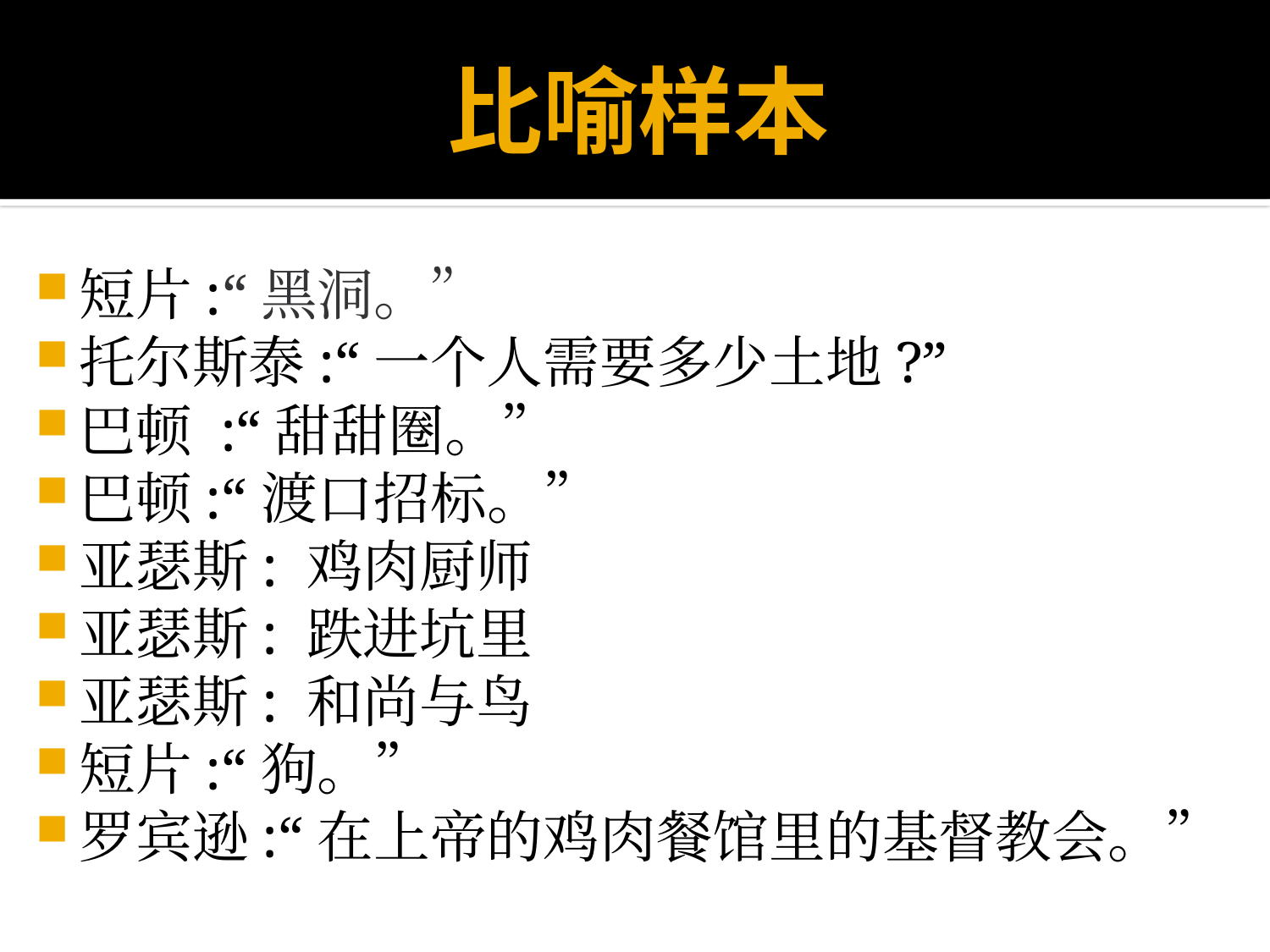

# 比喻样本
短片:“黑洞。”
托尔斯泰:“一个人需要多少土地?”
巴顿 :“甜甜圈。”
巴顿:“渡口招标。”
亚瑟斯: 鸡肉厨师
亚瑟斯: 跌进坑里
亚瑟斯: 和尚与鸟
短片:“狗。”
罗宾逊:“在上帝的鸡肉餐馆里的基督教会。”